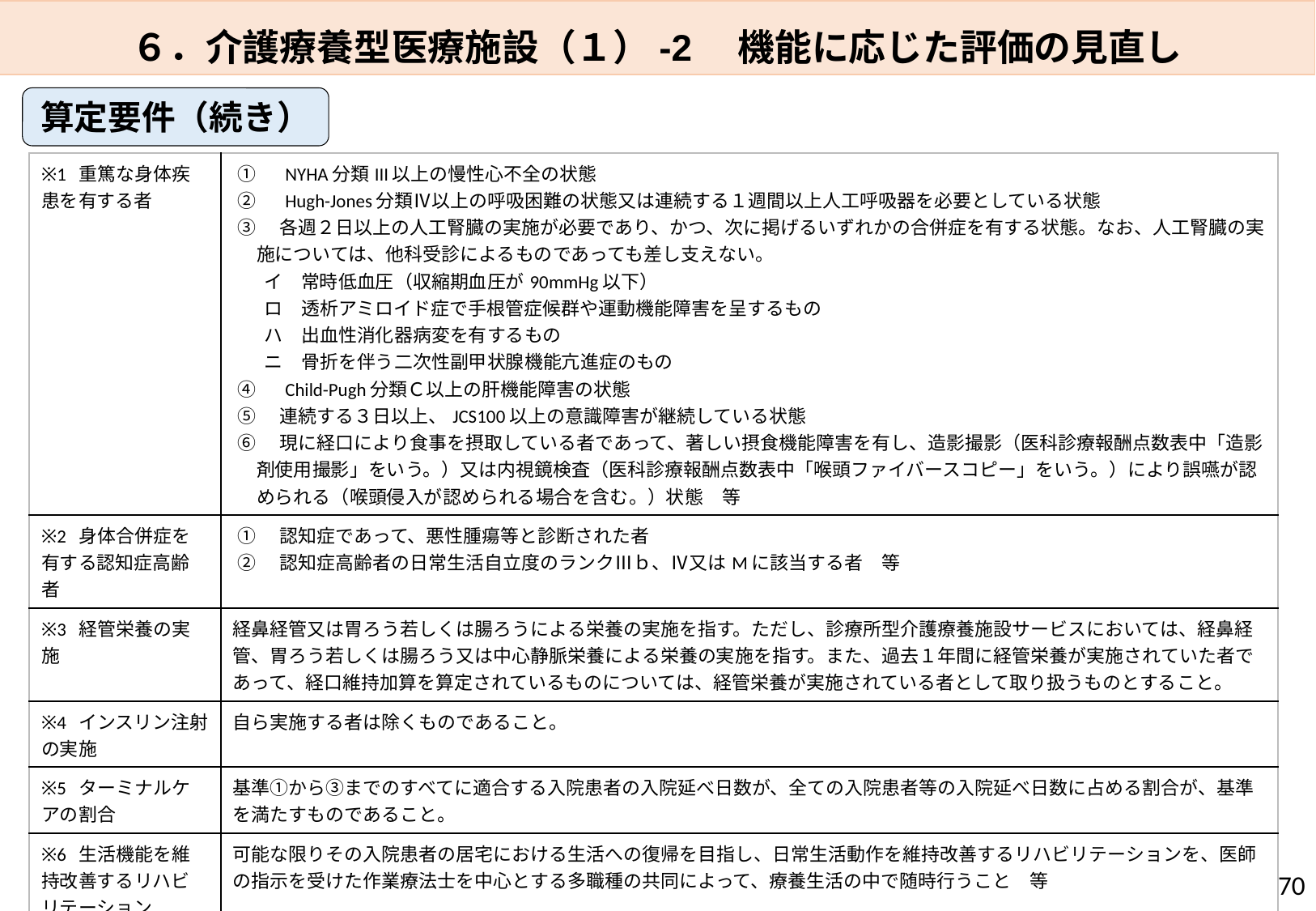

６．介護療養型医療施設（１）-2　機能に応じた評価の見直し
算定要件（続き）
| ※1 重篤な身体疾患を有する者 | ①　NYHA分類III以上の慢性心不全の状態 ②　Hugh-Jones分類Ⅳ以上の呼吸困難の状態又は連続する１週間以上人工呼吸器を必要としている状態 ③　各週２日以上の人工腎臓の実施が必要であり、かつ、次に掲げるいずれかの合併症を有する状態。なお、人工腎臓の実施については、他科受診によるものであっても差し支えない。 イ　常時低血圧（収縮期血圧が90mmHg以下） ロ　透析アミロイド症で手根管症候群や運動機能障害を呈するもの ハ　出血性消化器病変を有するもの ニ　骨折を伴う二次性副甲状腺機能亢進症のもの ④　Child-Pugh分類Ｃ以上の肝機能障害の状態 ⑤　連続する３日以上、JCS100以上の意識障害が継続している状態 ⑥　現に経口により食事を摂取している者であって、著しい摂食機能障害を有し、造影撮影（医科診療報酬点数表中「造影剤使用撮影」をいう。）又は内視鏡検査（医科診療報酬点数表中「喉頭ファイバースコピー」をいう。）により誤嚥が認められる（喉頭侵入が認められる場合を含む。）状態　等 |
| --- | --- |
| ※2 身体合併症を有する認知症高齢者 | ①　認知症であって、悪性腫瘍等と診断された者 ②　認知症高齢者の日常生活自立度のランクⅢｂ、Ⅳ又はMに該当する者　等 |
| ※3 経管栄養の実施 | 経鼻経管又は胃ろう若しくは腸ろうによる栄養の実施を指す。ただし、診療所型介護療養施設サービスにおいては、経鼻経管、胃ろう若しくは腸ろう又は中心静脈栄養による栄養の実施を指す。また、過去１年間に経管栄養が実施されていた者であって、経口維持加算を算定されているものについては、経管栄養が実施されている者として取り扱うものとすること。 |
| ※4 インスリン注射の実施 | 自ら実施する者は除くものであること。 |
| ※5 ターミナルケアの割合 | 基準①から③までのすべてに適合する入院患者の入院延べ日数が、全ての入院患者等の入院延べ日数に占める割合が、基準を満たすものであること。 |
| ※6 生活機能を維持改善するリハビリテーション | 可能な限りその入院患者の居宅における生活への復帰を目指し、日常生活動作を維持改善するリハビリテーションを、医師の指示を受けた作業療法士を中心とする多職種の共同によって、療養生活の中で随時行うこと　等 |
| ※7 地域に貢献する活動 | 地域住民への健康教室、認知症カフェ等、地域住民相互及び地域住民と当該介護療養型医療施設である医療機関の入院患者等との交流に資するなど地域の高齢者に活動と参加の場を提供するものであるよう努めること　等 |
70